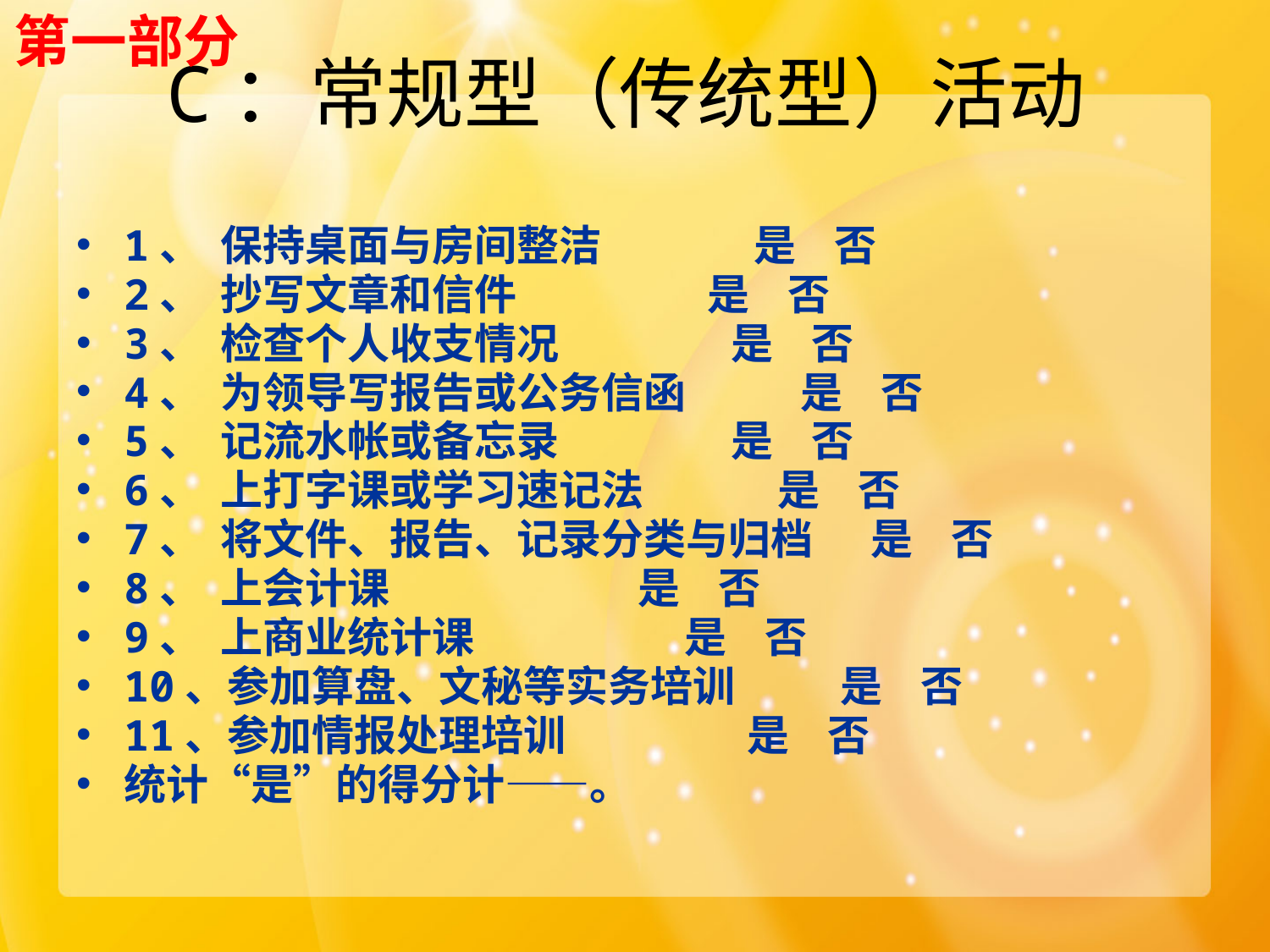

第一部分
# C：常规型（传统型）活动
1、  保持桌面与房间整洁                是    否
2、  抄写文章和信件                    是    否
3、  检查个人收支情况                  是    否
4、  为领导写报告或公务信函            是    否
5、  记流水帐或备忘录                  是    否
6、  上打字课或学习速记法              是    否
7、  将文件、报告、记录分类与归档      是    否
8、  上会计课                          是    否
9、  上商业统计课                      是    否
10、参加算盘、文秘等实务培训           是    否
11、参加情报处理培训                   是    否
统计“是”的得分计——。